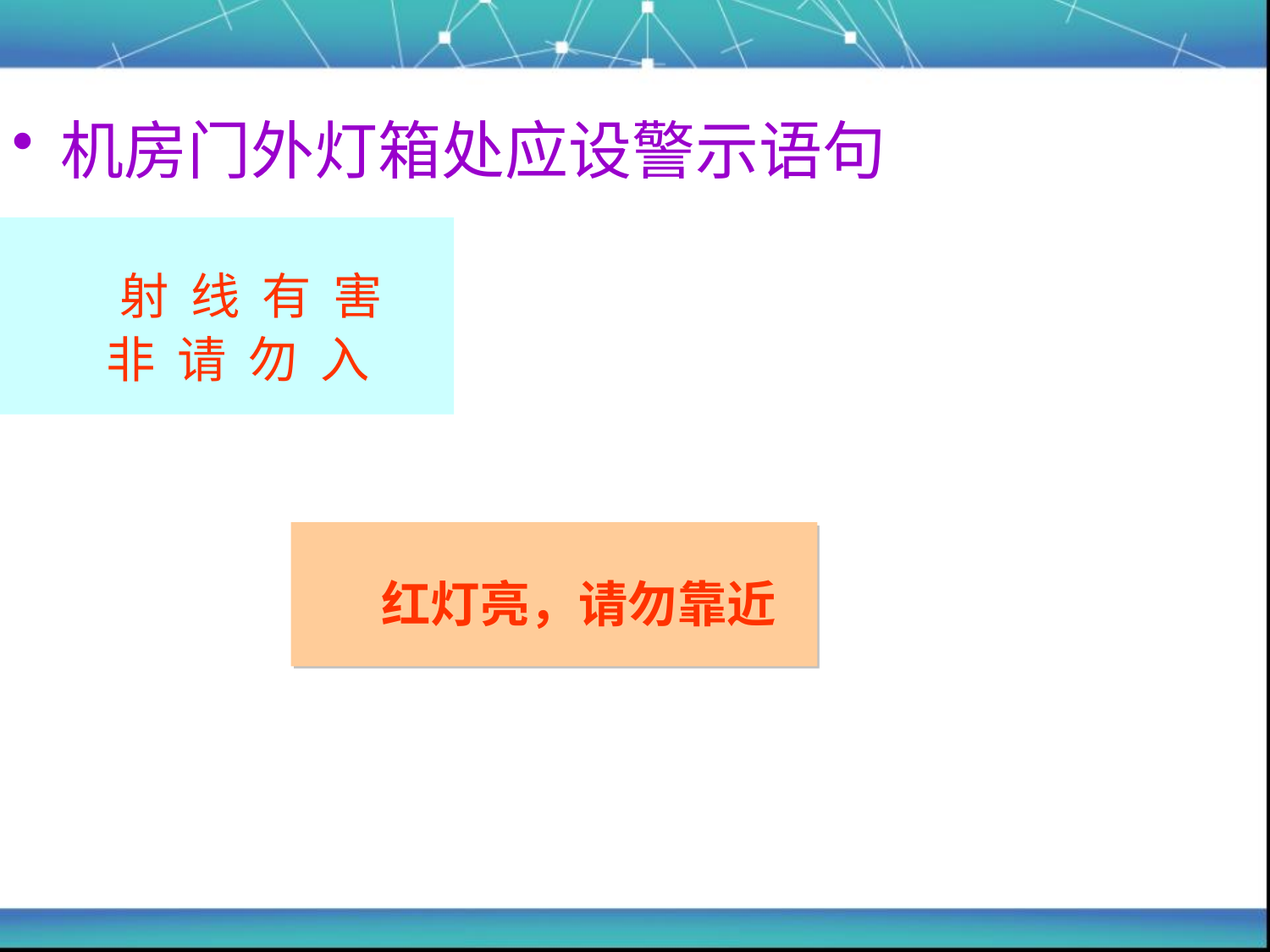

机房门外灯箱处应设警示语句
  射  线  有  害
  非  请  勿  入
  红灯亮，请勿靠近